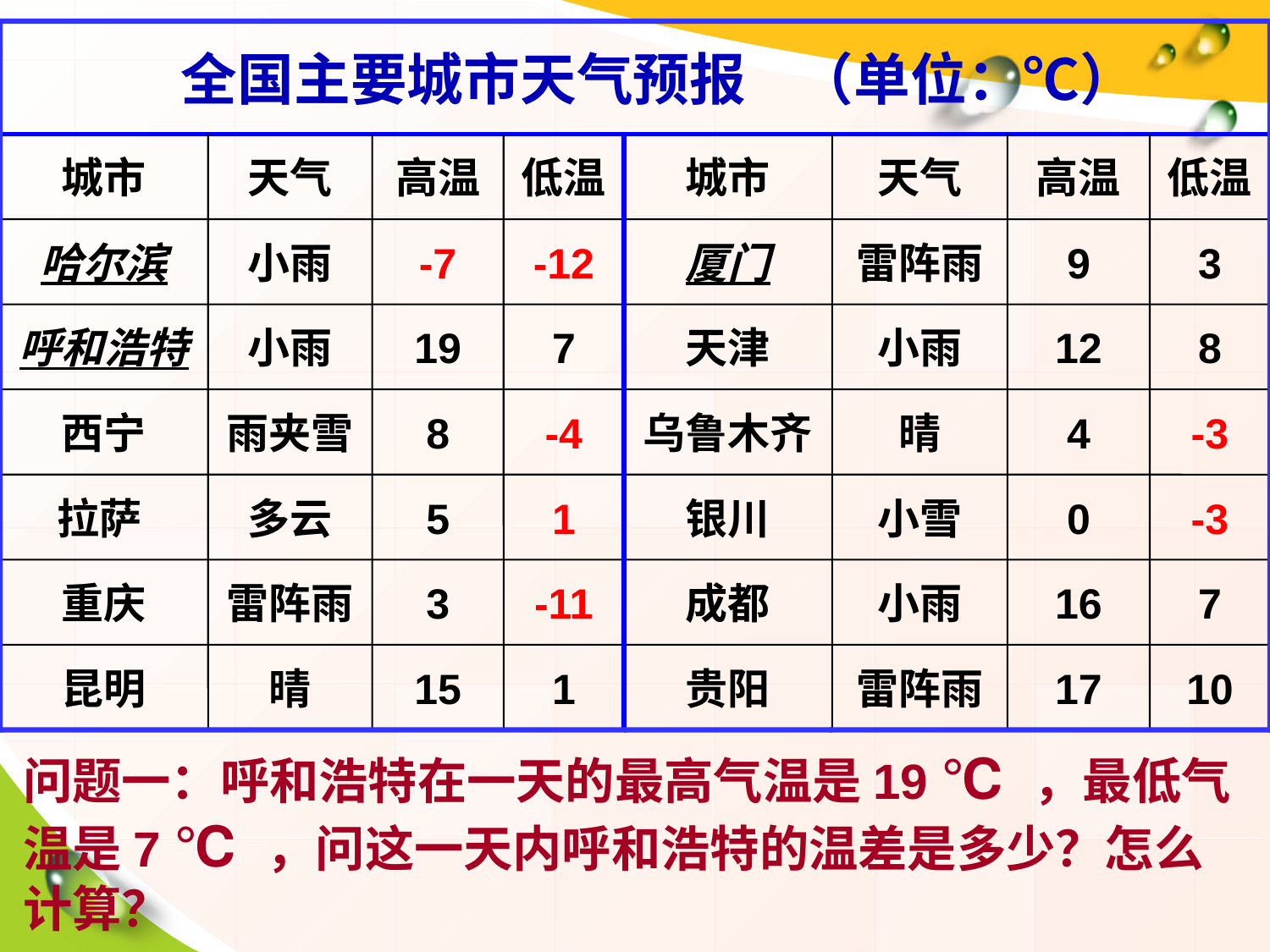

全国主要城市天气预报    （单位：℃）

城市

天气

高温

低温

城市

天气

高温

低温

哈尔滨

小雨
-7
-12
厦门
雷阵雨
9
3
呼和浩特

小雨
19
7
天津
小雨
12
8
西宁

雨夹雪
8
-4
乌鲁木齐
晴
4
-3
拉萨

多云
5
1
银川
小雪
0
-3
重庆

雷阵雨
3
-11
成都
小雨
16
7
昆明

晴
15
1
贵阳
雷阵雨
17
10

问题一：呼和浩特在一天的最高气温是19 ℃ ，最低气温是7 ℃ ，问这一天内呼和浩特的温差是多少？怎么计算？